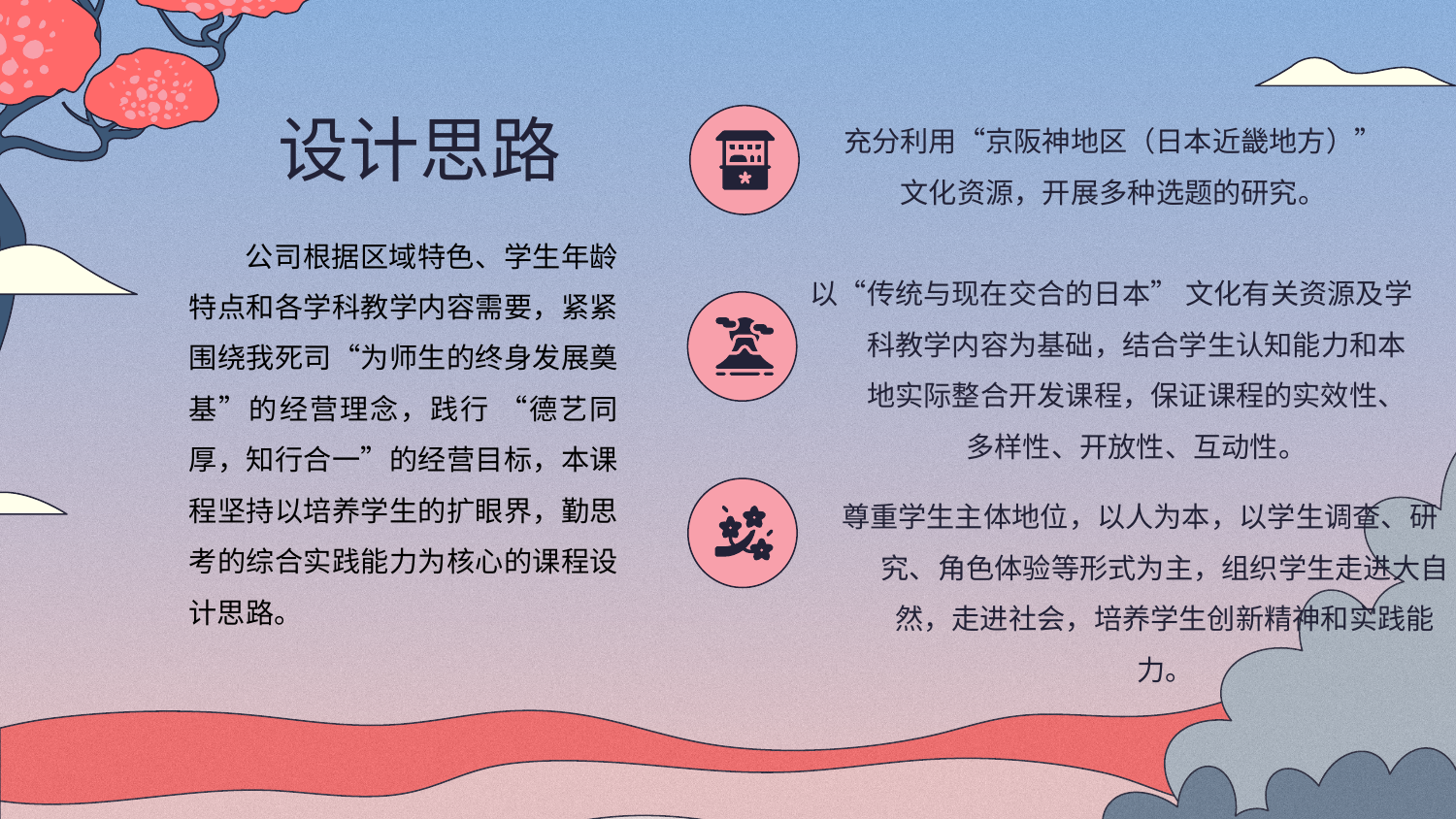

充分利用“京阪神地区（日本近畿地方）” 文化资源，开展多种选题的研究。
# 设计思路

公司根据区域特色、学生年龄特点和各学科教学内容需要，紧紧围绕我死司“为师生的终身发展奠基”的经营理念，践行 “德艺同厚，知行合一”的经营目标，本课程坚持以培养学生的扩眼界，勤思考的综合实践能力为核心的课程设计思路。
以“传统与现在交合的日本” 文化有关资源及学科教学内容为基础，结合学生认知能力和本地实际整合开发课程，保证课程的实效性、多样性、开放性、互动性。

尊重学生主体地位，以人为本，以学生调查、研究、角色体验等形式为主，组织学生走进大自然，走进社会，培养学生创新精神和实践能力。